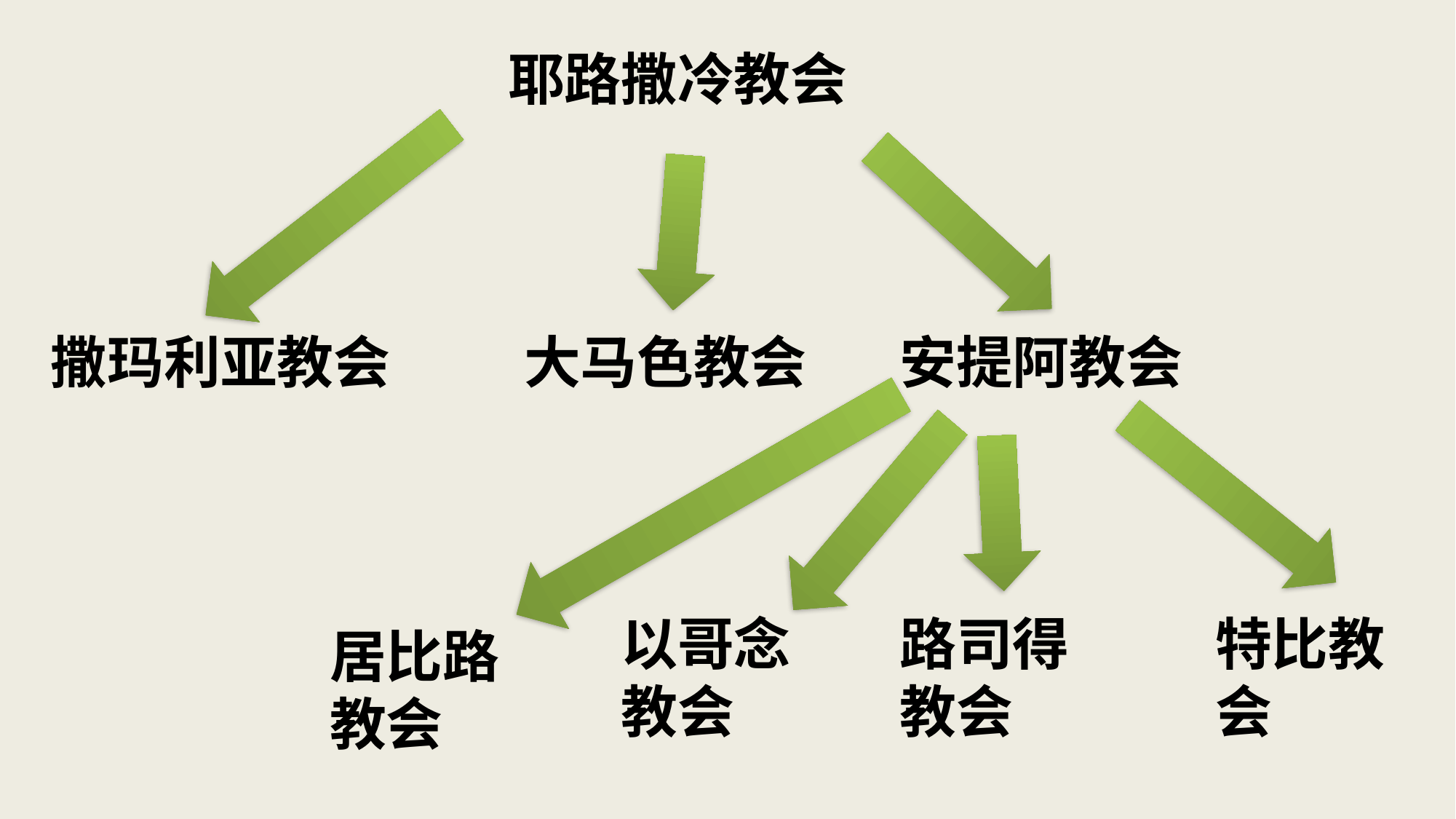

# 耶路撒冷教会

撒玛利亚教会
大马色教会
安提阿教会

特比教会
居比路教会
以哥念教会
路司得教会